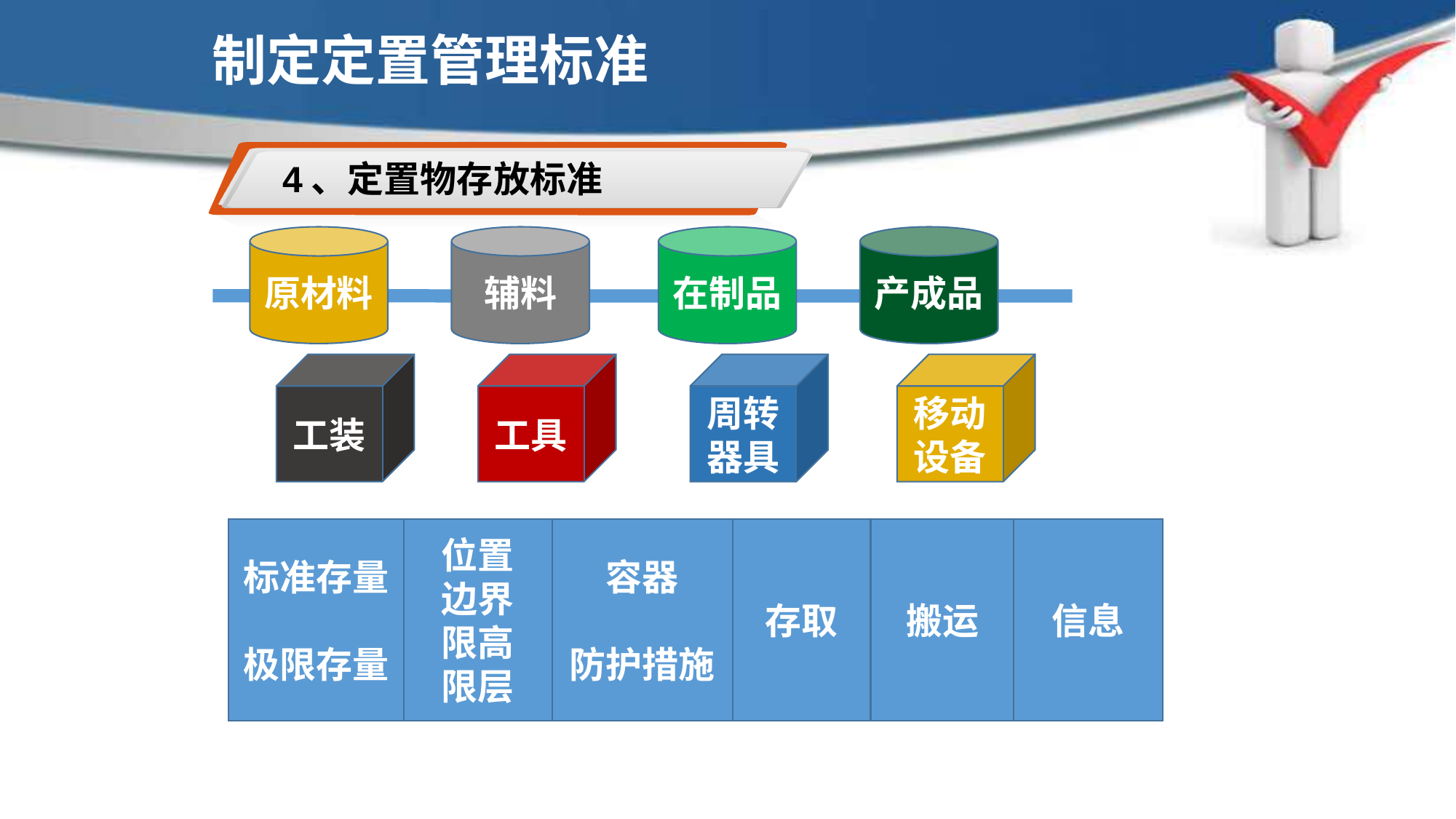

制定定置管理标准

4、定置物存放标准

原材料
辅料
在制品
产成品
工装
工具
周转器具
移动设备
标准存量

极限存量
位置
边界
限高
限层
容器

防护措施
存取
搬运
信息
现场6S定置管理